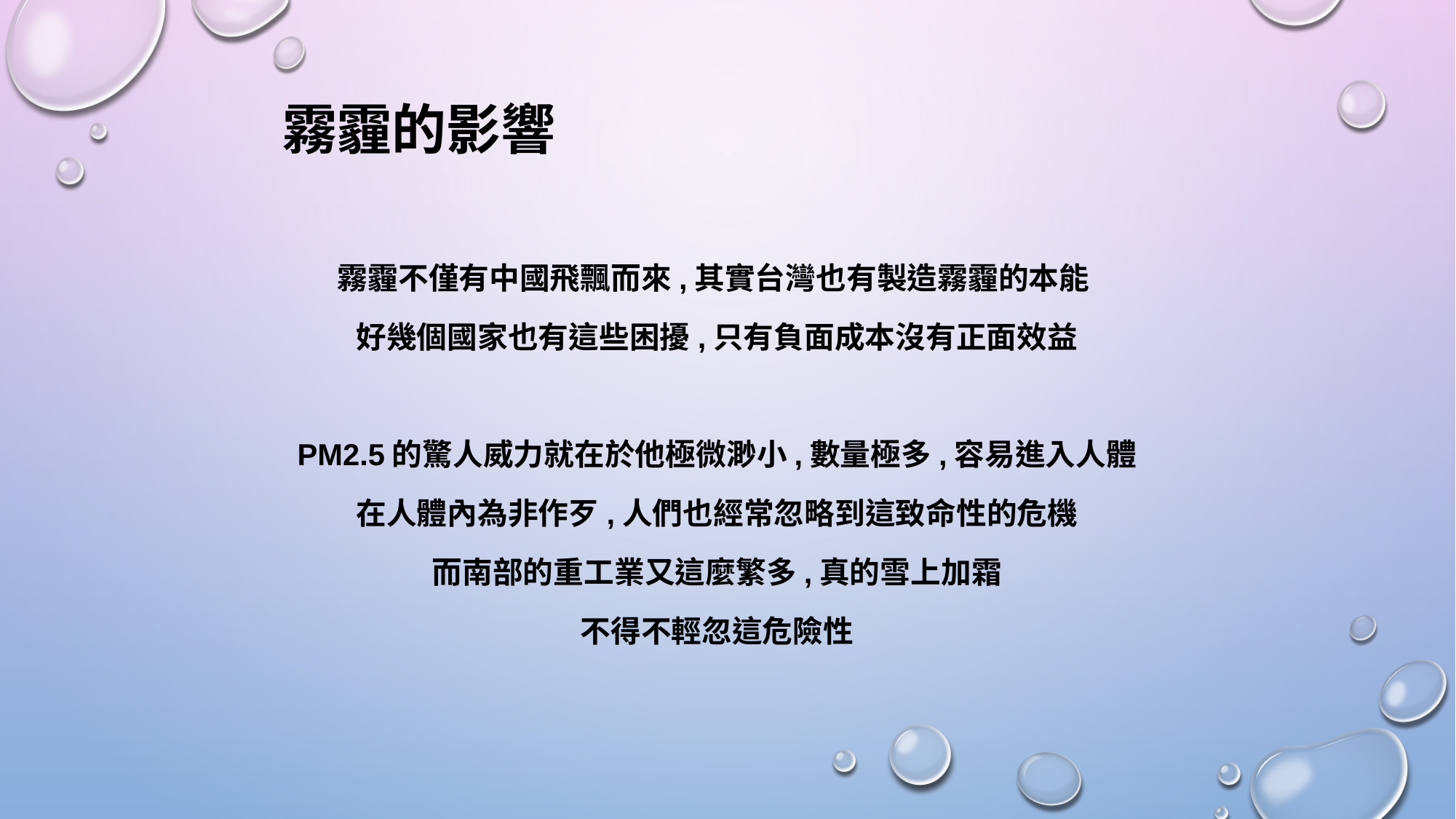

# 霧霾的影響
霧霾不僅有中國飛飄而來,其實台灣也有製造霧霾的本能
好幾個國家也有這些困擾,只有負面成本沒有正面效益

PM2.5的驚人威力就在於他極微渺小,數量極多,容易進入人體
在人體內為非作歹,人們也經常忽略到這致命性的危機
而南部的重工業又這麼繁多,真的雪上加霜
不得不輕忽這危險性